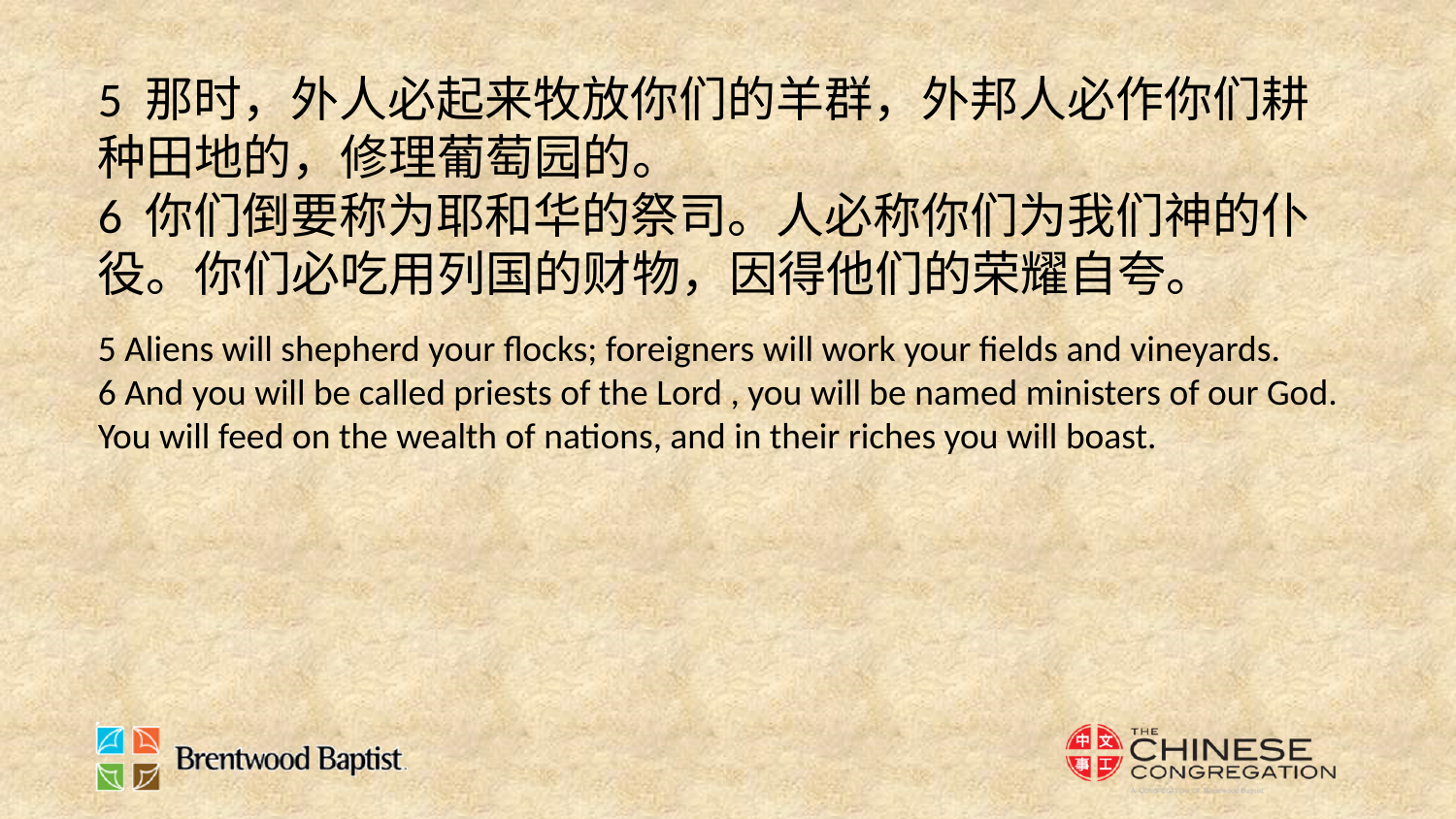

5 那时，外人必起来牧放你们的羊群，外邦人必作你们耕种田地的，修理葡萄园的。
6 你们倒要称为耶和华的祭司。人必称你们为我们神的仆役。你们必吃用列国的财物，因得他们的荣耀自夸。

5 Aliens will shepherd your flocks; foreigners will work your fields and vineyards.
6 And you will be called priests of the Lord , you will be named ministers of our God. You will feed on the wealth of nations, and in their riches you will boast.